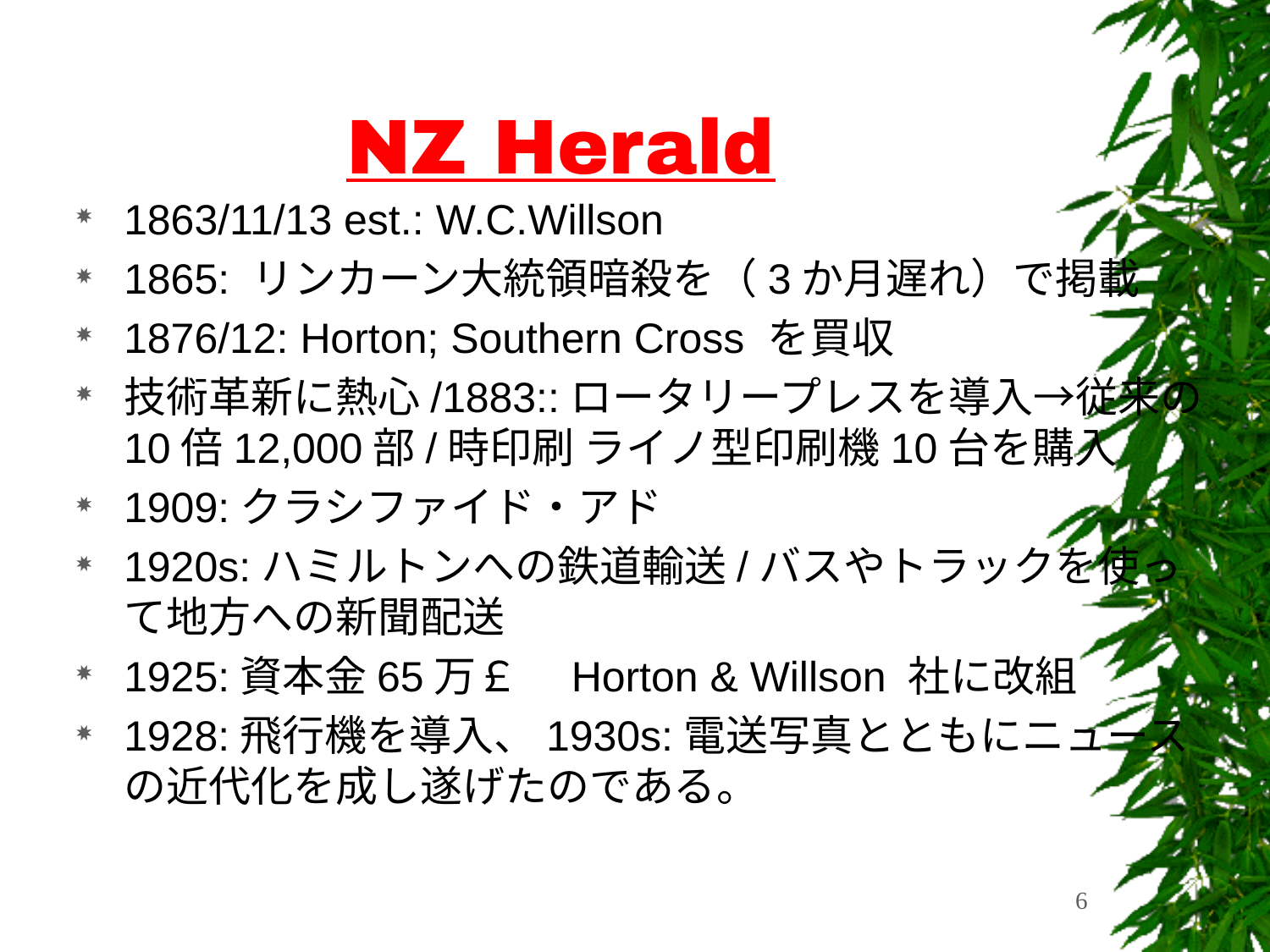

# NZ Herald
1863/11/13 est.: W.C.Willson
1865: リンカーン大統領暗殺を（3か月遅れ）で掲載
1876/12: Horton; Southern Cross を買収
技術革新に熱心/1883::ロータリープレスを導入→従来の10倍12,000部/時印刷 ライノ型印刷機10台を購入
1909:クラシファイド・アド
1920s:ハミルトンへの鉄道輸送/バスやトラックを使って地方への新聞配送
1925:資本金65万￡　Horton & Willson 社に改組
1928:飛行機を導入、1930s:電送写真とともにニュースの近代化を成し遂げたのである。

6